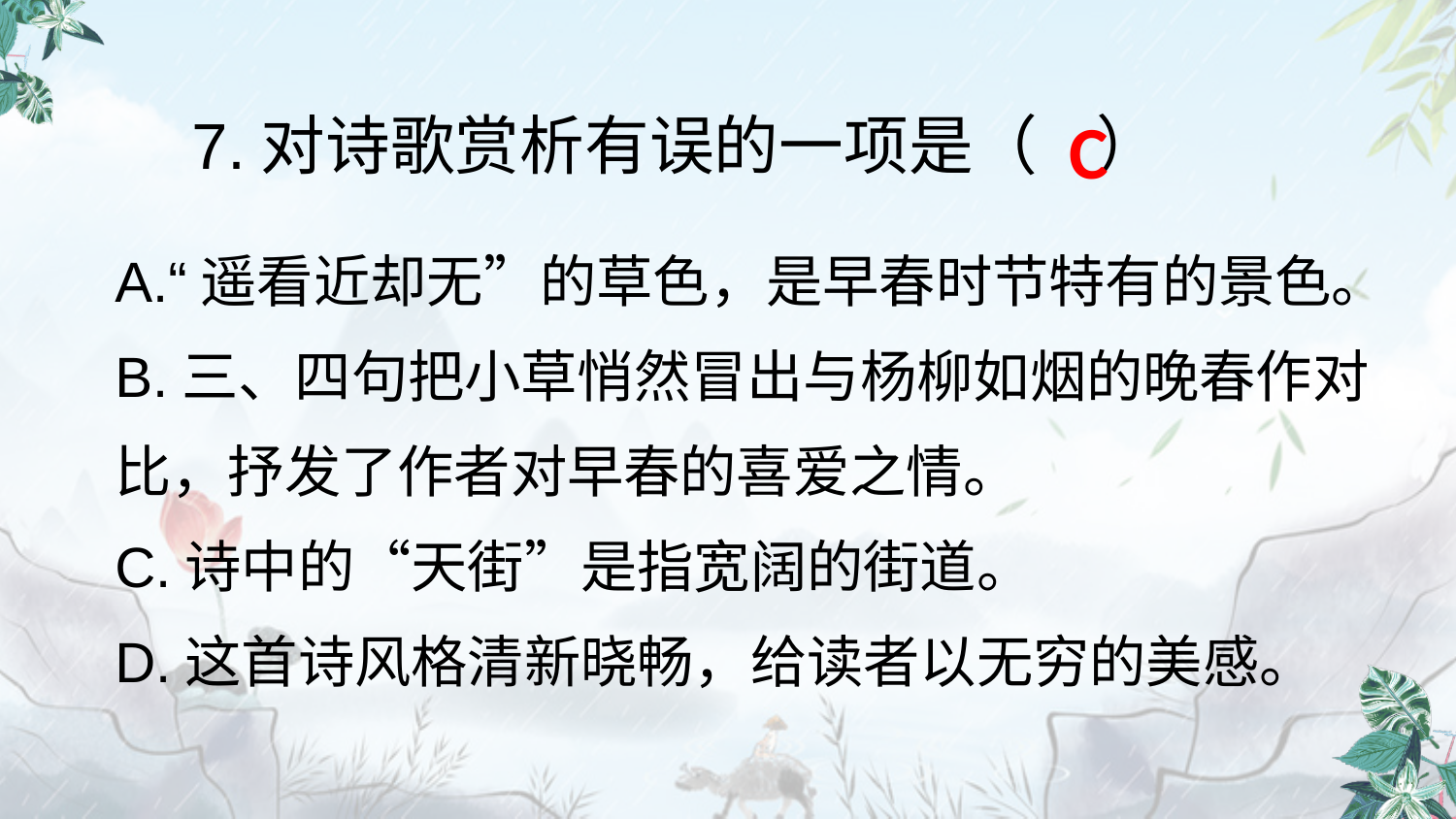

7.对诗歌赏析有误的一项是（    ）
C
A.“遥看近却无”的草色，是早春时节特有的景色。
B.三、四句把小草悄然冒出与杨柳如烟的晚春作对比，抒发了作者对早春的喜爱之情。
C.诗中的“天街”是指宽阔的街道。
D.这首诗风格清新晓畅，给读者以无穷的美感。